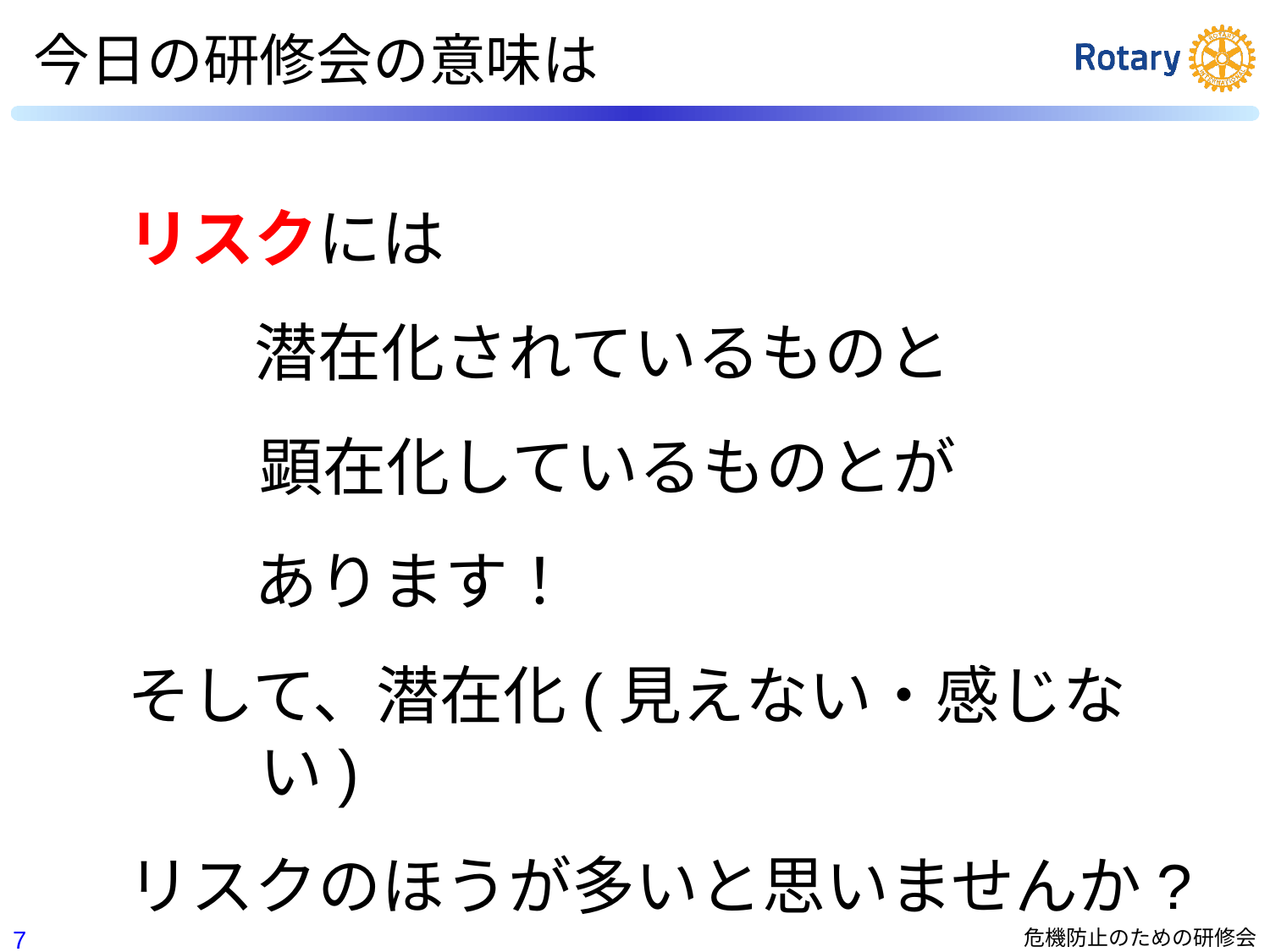

今日の研修会の意味は
リスクには
　　潜在化されているものと
	顕在化しているものとが
　　あります！
そして、潜在化(見えない・感じない)
リスクのほうが多いと思いませんか?
7
危機防止のための研修会